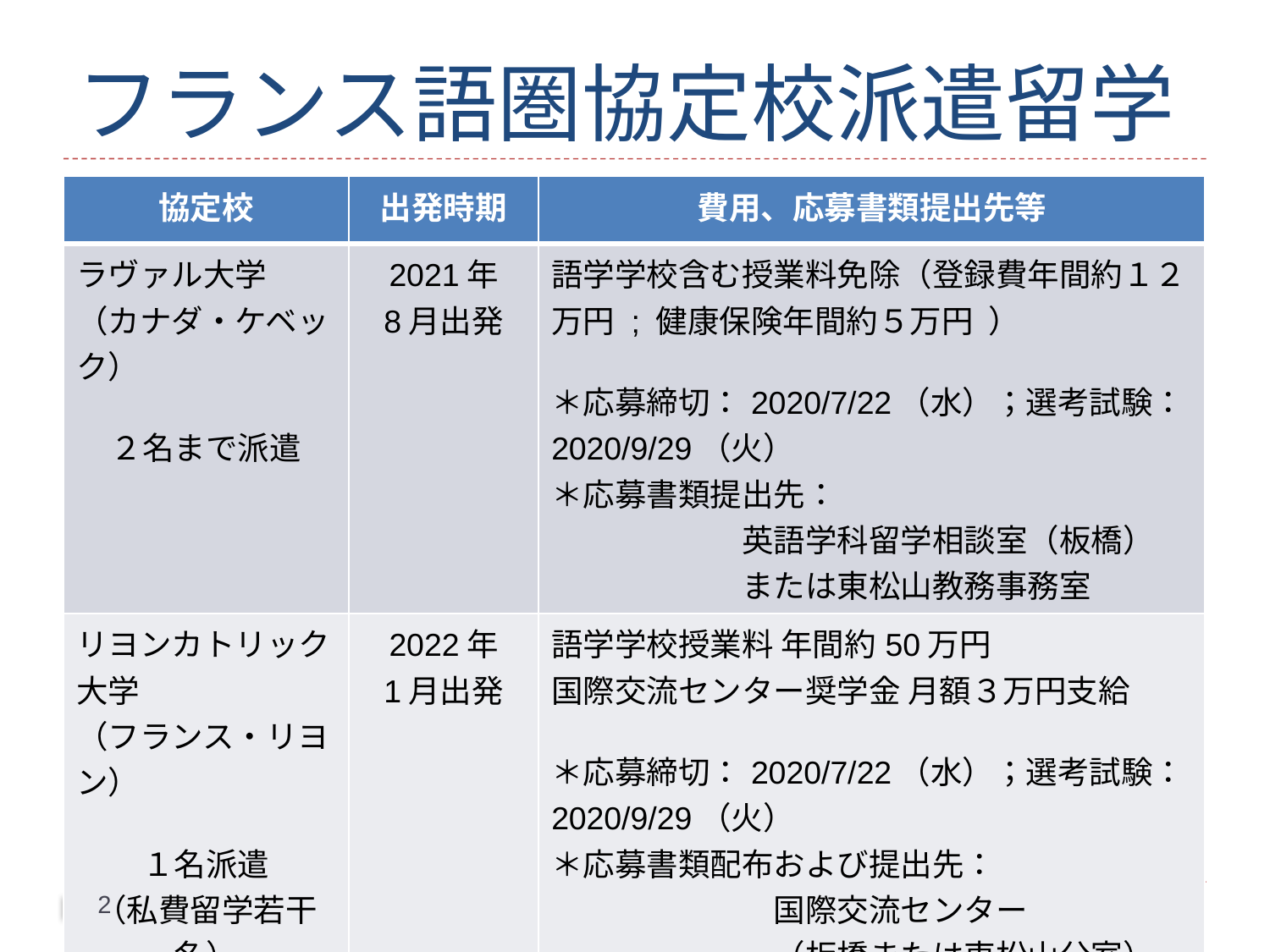

# フランス語圏協定校派遣留学

| 協定校 | 出発時期 | 費用、応募書類提出先等 |
| --- | --- | --- |
| ラヴァル大学 （カナダ・ケベック） ２名まで派遣 | 2021年 8月出発 | 語学学校含む授業料免除（登録費年間約１２万円 ; 健康保険年間約５万円 ） ＊応募締切：2020/7/22（水）；選考試験：2020/9/29（火） ＊応募書類提出先： 　　　　　　英語学科留学相談室（板橋） 　　　　　　または東松山教務事務室 |
| リヨンカトリック大学 （フランス・リヨン） １名派遣 （私費留学若干名） | 2022年 1月出発 | 語学学校授業料 年間約50万円 国際交流センター奨学金 月額３万円支給 ＊応募締切：2020/7/22（水）；選考試験：2020/9/29（火） ＊応募書類配布および提出先： 　　　　　　　国際交流センター 　　　　　　　（板橋または東松山分室） |
2